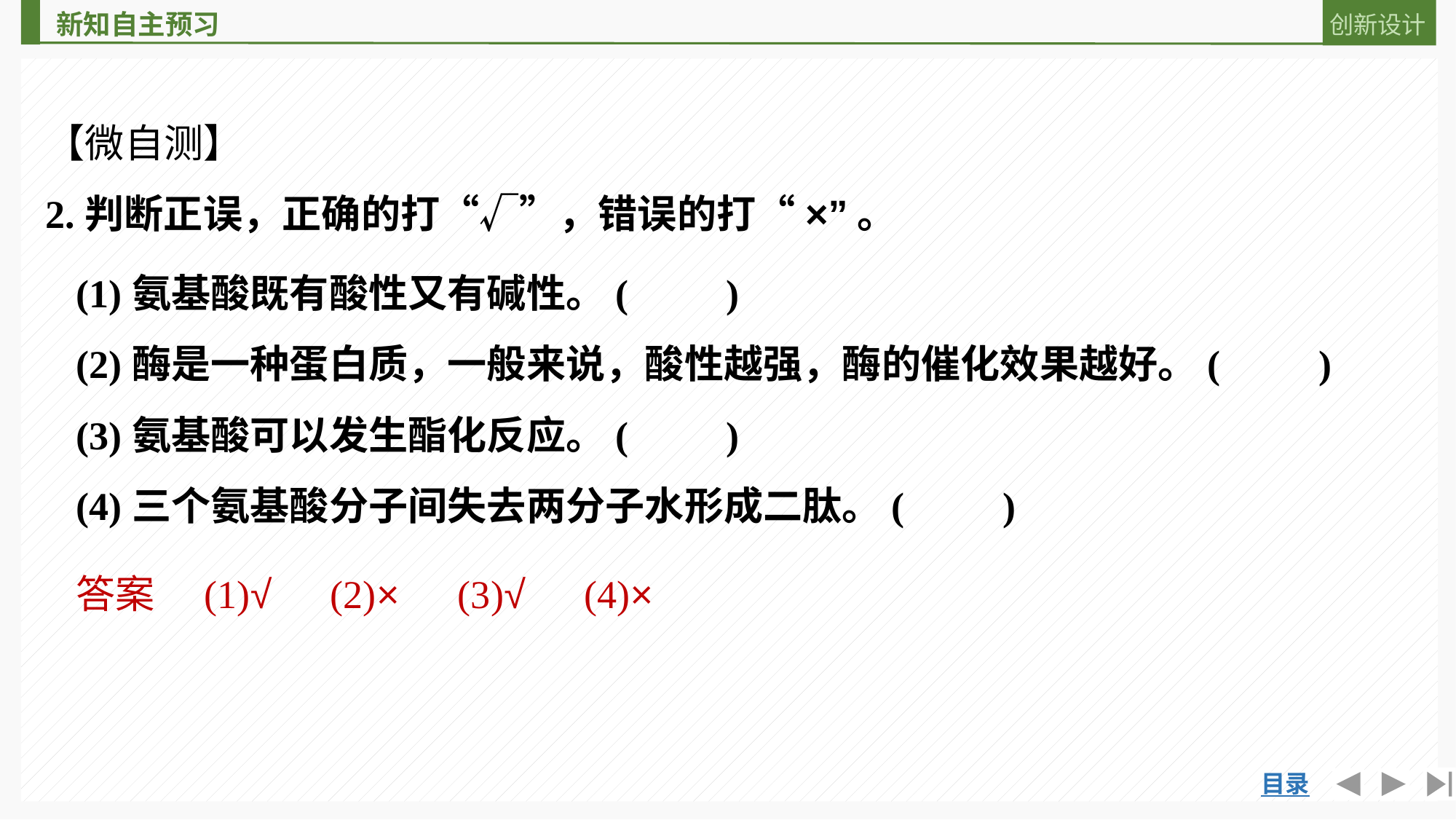

【微自测】
2.判断正误，正确的打“√”，错误的打“×”。
(1)氨基酸既有酸性又有碱性。(　　)
(2)酶是一种蛋白质，一般来说，酸性越强，酶的催化效果越好。(　　)
(3)氨基酸可以发生酯化反应。(　　)
(4)三个氨基酸分子间失去两分子水形成二肽。(　　)
答案　(1)√　(2)×　(3)√　(4)×